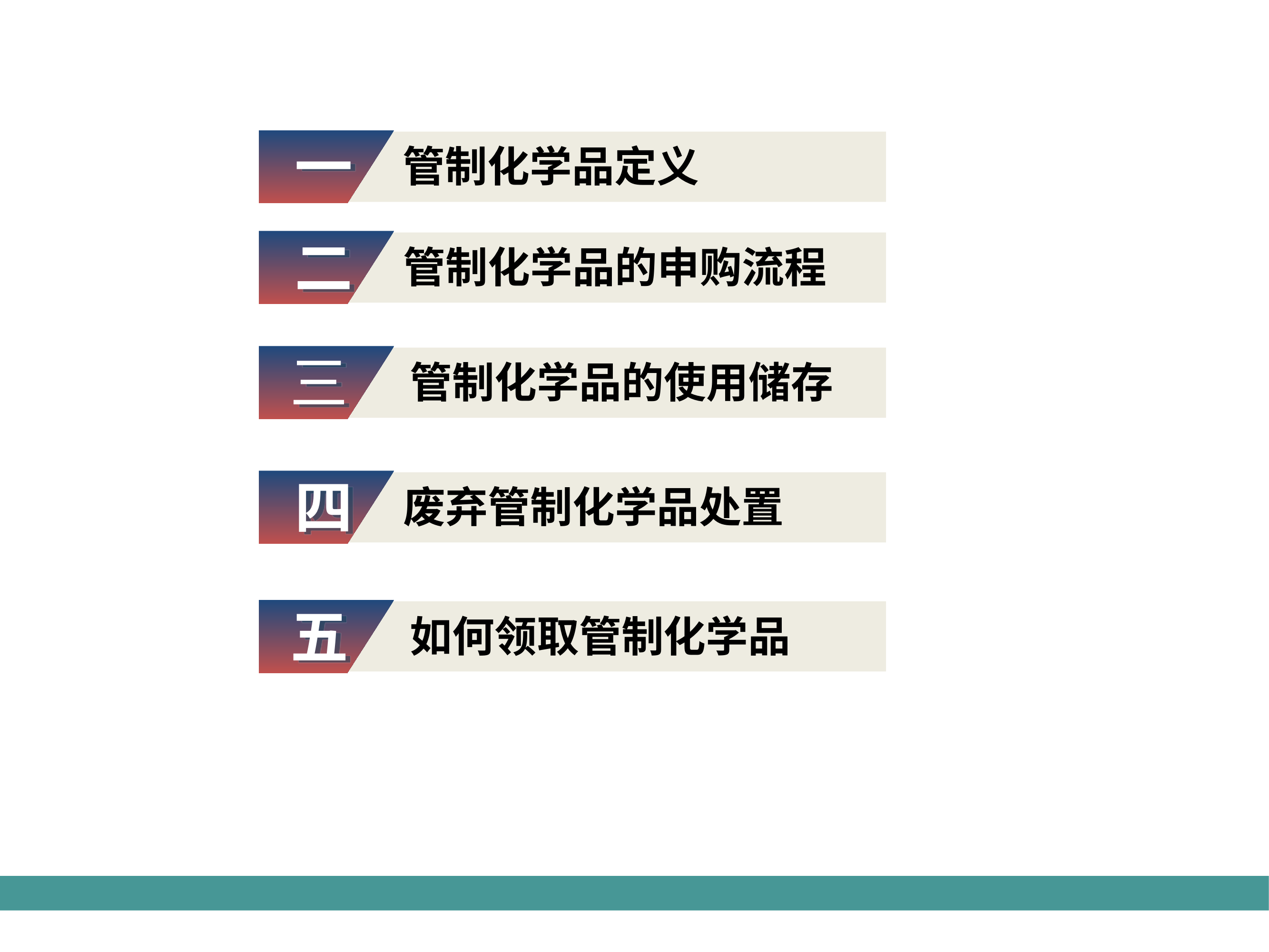

一

管制化学品定义
二

管制化学品的申购流程
三

管制化学品的使用储存
四

废弃管制化学品处置
五

如何领取管制化学品